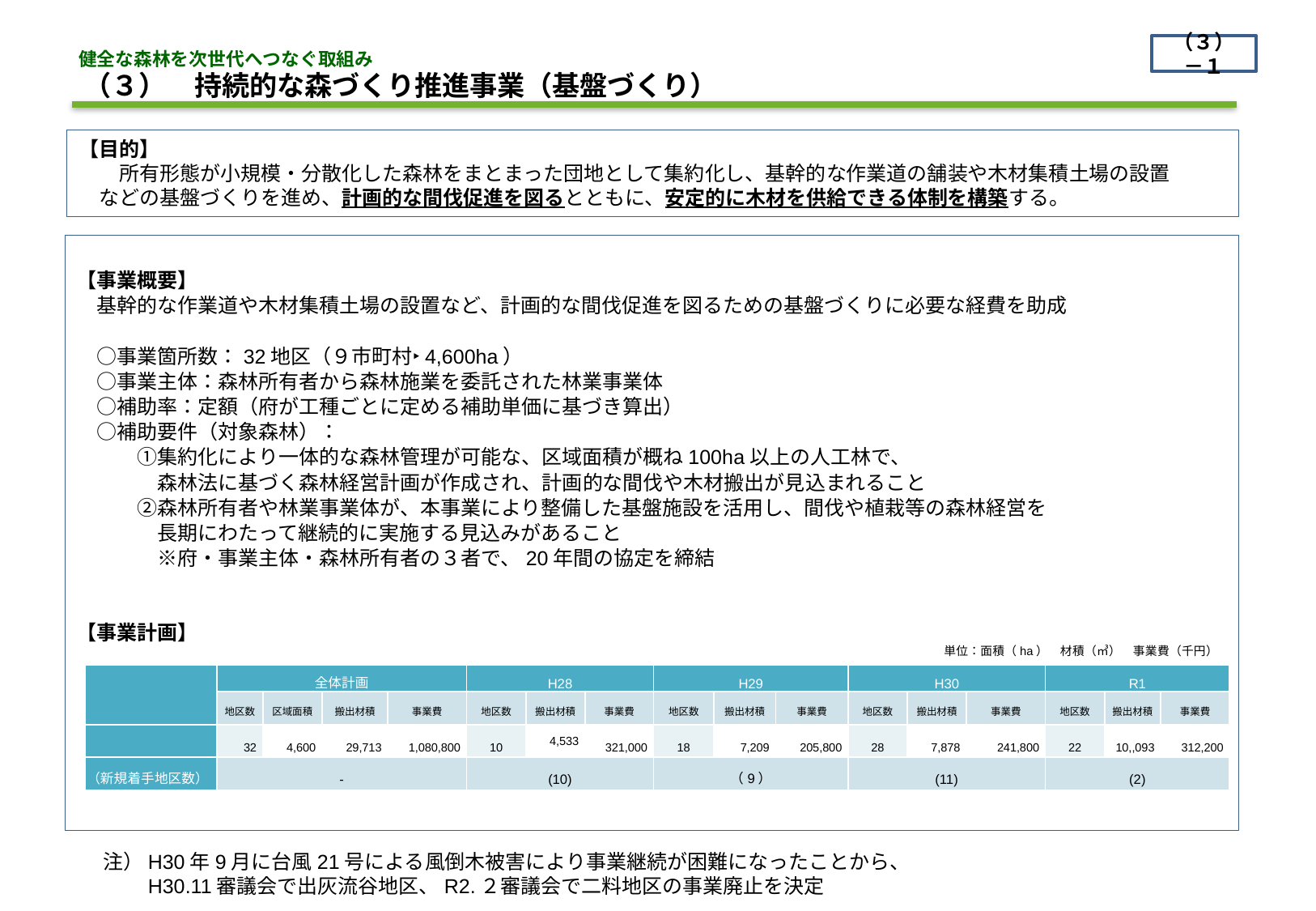

（３）－１
健全な森林を次世代へつなぐ取組み
（３）　持続的な森づくり推進事業（基盤づくり）
【目的】
　　所有形態が小規模・分散化した森林をまとまった団地として集約化し、基幹的な作業道の舗装や木材集積土場の設置
　などの基盤づくりを進め、計画的な間伐促進を図るとともに、安定的に木材を供給できる体制を構築する。

【事業概要】
　基幹的な作業道や木材集積土場の設置など、計画的な間伐促進を図るための基盤づくりに必要な経費を助成

　○事業箇所数：32地区（９市町村‣4,600ha）
　○事業主体：森林所有者から森林施業を委託された林業事業体
　○補助率：定額（府が工種ごとに定める補助単価に基づき算出）
　○補助要件（対象森林）：
　　　①集約化により一体的な森林管理が可能な、区域面積が概ね100ha以上の人工林で、
　　　　森林法に基づく森林経営計画が作成され、計画的な間伐や木材搬出が見込まれること
　　　②森林所有者や林業事業体が、本事業により整備した基盤施設を活用し、間伐や植栽等の森林経営を
　　　　長期にわたって継続的に実施する見込みがあること
　　　　※府・事業主体・森林所有者の３者で、20年間の協定を締結

【事業計画】

単位：面積（ha）　材積（㎥）　事業費（千円）
|  | 全体計画 |  |  |  | H28 |  |  | H29 |  |  | H30 |  |  | R1 |  |  |
| --- | --- | --- | --- | --- | --- | --- | --- | --- | --- | --- | --- | --- | --- | --- | --- | --- |
|  | 地区数 | 区域面積 | 搬出材積 | 事業費 | 地区数 | 搬出材積 | 事業費 | 地区数 | 搬出材積 | 事業費 | 地区数 | 搬出材積 | 事業費 | 地区数 | 搬出材積 | 事業費 |
|  | 32 | 4,600 | 29,713 | 1,080,800 | 10 | 4,533 | 321,000 | 18 | 7,209 | 205,800 | 28 | 7,878 | 241,800 | 22 | 10,,093 | 312,200 |
| （新規着手地区数） | - |  |  |  | (10) |  |  | （9） |  |  | (11) |  |  | (2) |  |  |
注）H30年9月に台風21号による風倒木被害により事業継続が困難になったことから、
　　H30.11審議会で出灰流谷地区、R2.２審議会で二料地区の事業廃止を決定